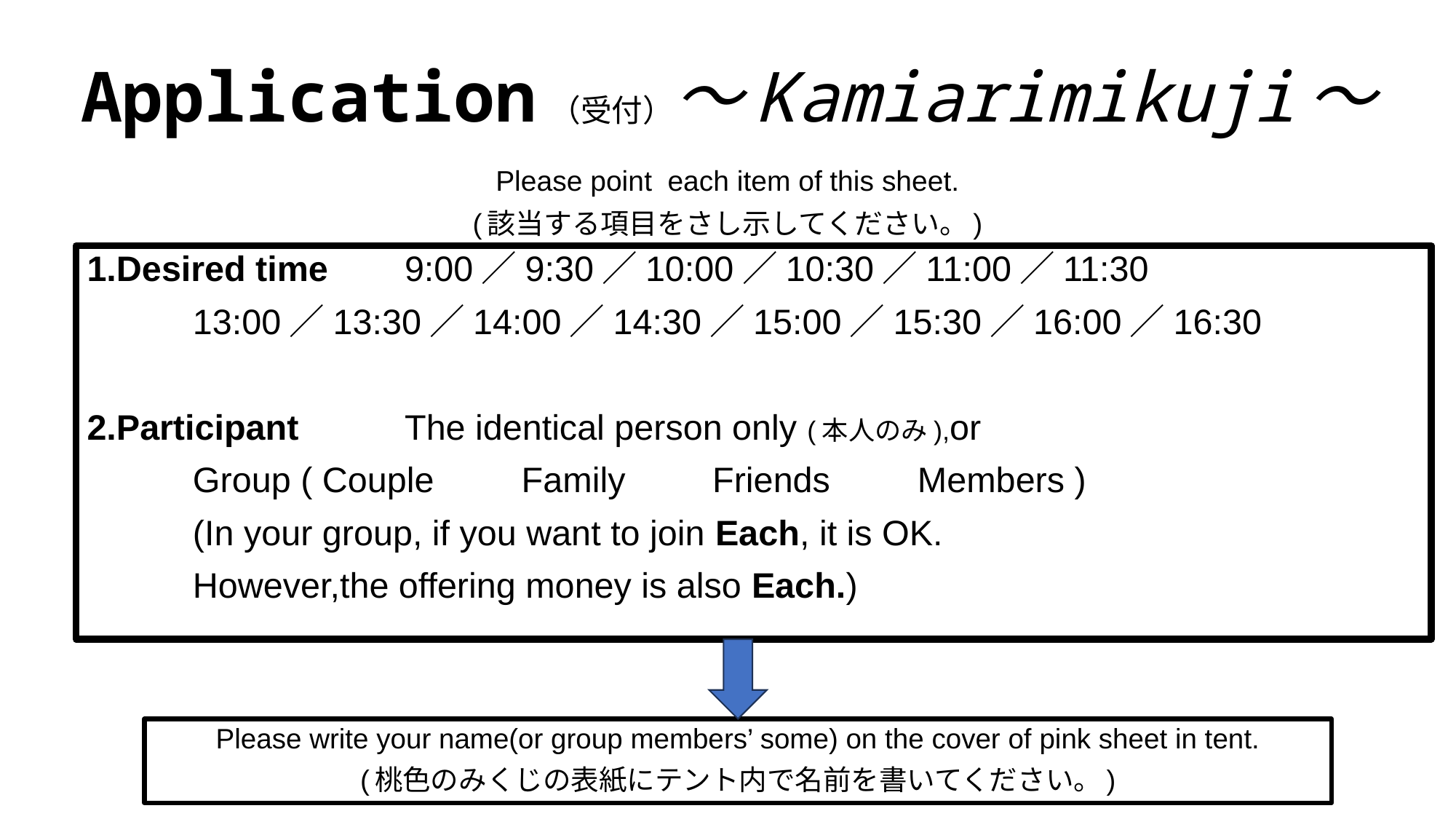

# Application（受付）～Kamiarimikuji～
Please point  each item of this sheet.
(該当する項目をさし示してください。)
1.Desired time	9:00／9:30／10:00／10:30／11:00／11:30
			13:00／13:30／14:00／14:30／15:00／15:30／16:00／16:30

2.Participant	The identical person only (本人のみ),or
			Group ( Couple　　Family　　Friends　　Members )
			(In your group, if you want to join Each, it is OK.
			However,the offering money is also Each.)

Please write your name(or group members’ some) on the cover of pink sheet in tent.
(桃色のみくじの表紙にテント内で名前を書いてください。)